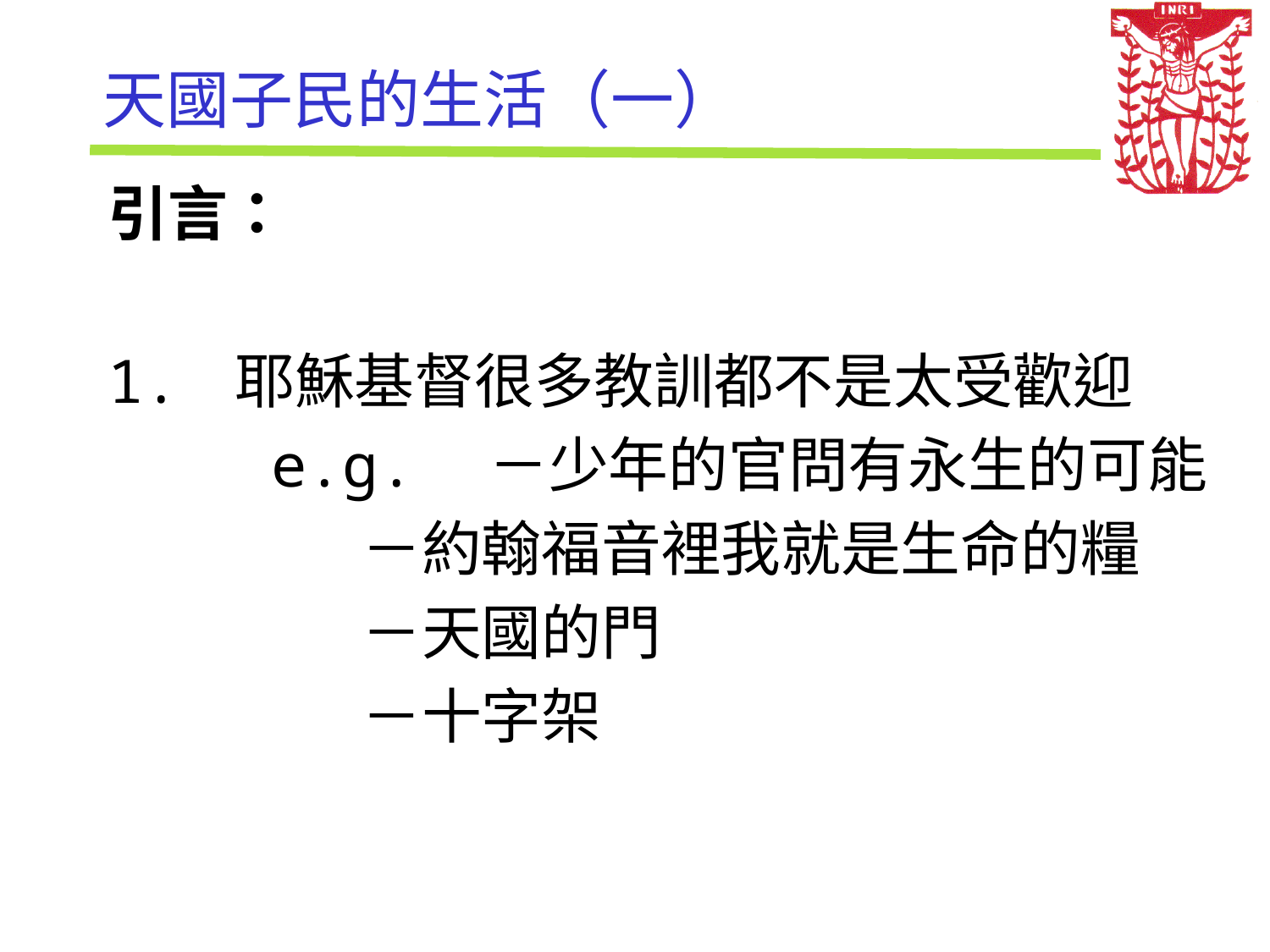

# 天國子民的生活（一）
引言：

1.	耶穌基督很多教訓都不是太受歡迎
	 e.g.	－少年的官問有永生的可能
		－約翰福音裡我就是生命的糧
		－天國的門
		－十字架